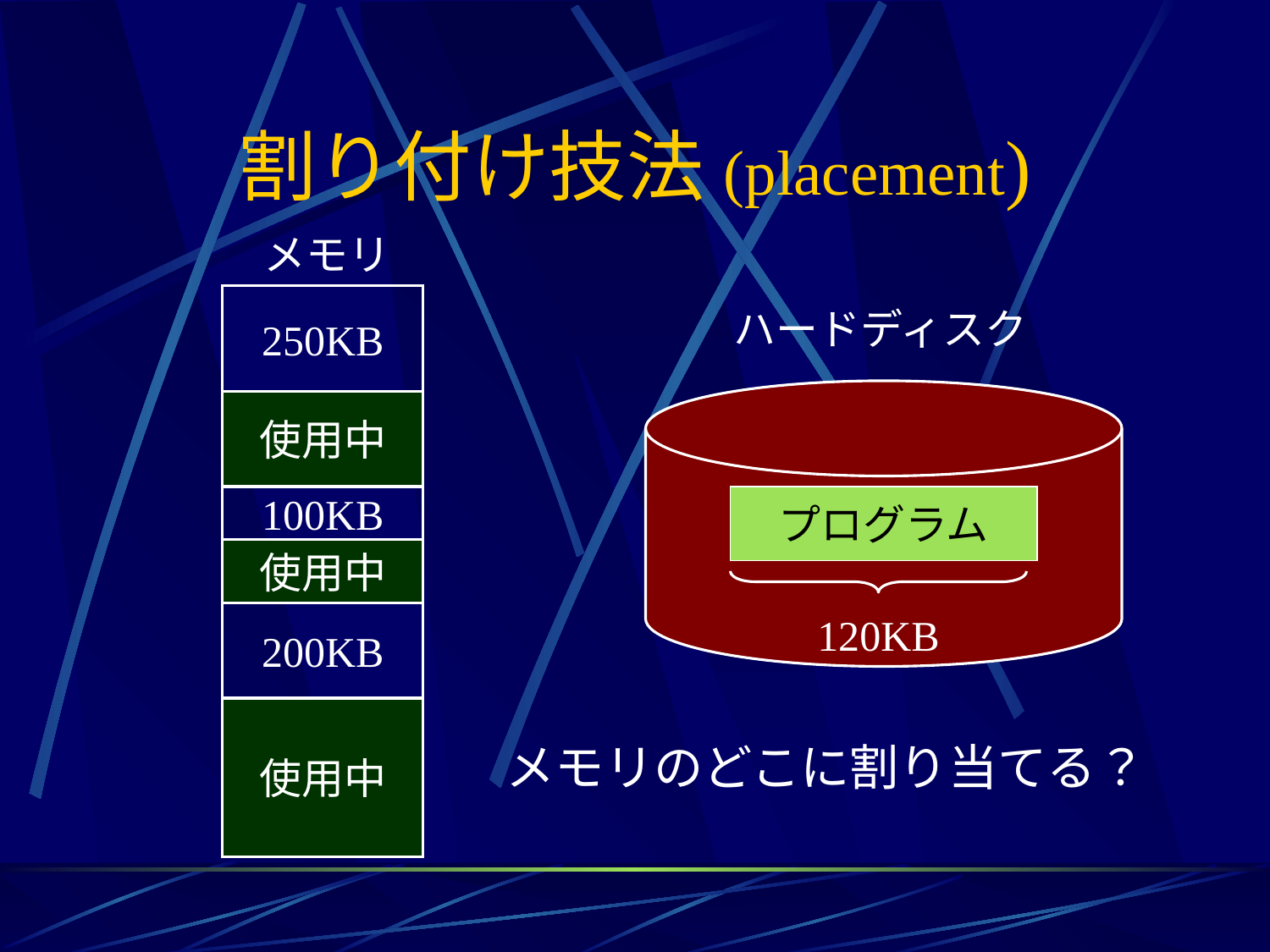

# 割り付け技法(placement)
メモリ

250KB
使用中
100KB
使用中
200KB
使用中
ハードディスク

プログラム

120KB
メモリのどこに割り当てる？